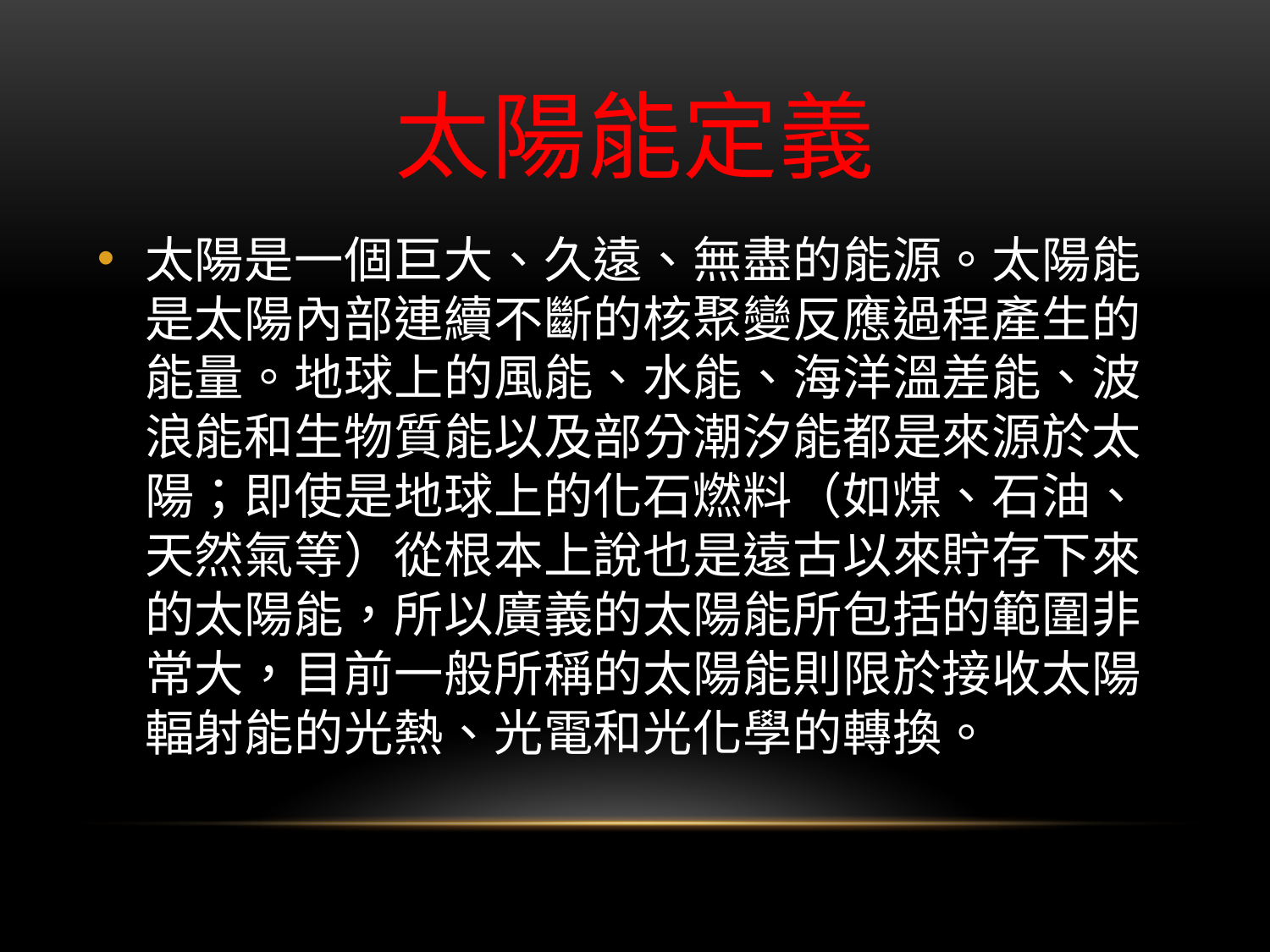

# 太陽能定義
太陽是一個巨大、久遠、無盡的能源。太陽能是太陽內部連續不斷的核聚變反應過程產生的能量。地球上的風能、水能、海洋溫差能、波浪能和生物質能以及部分潮汐能都是來源於太陽；即使是地球上的化石燃料（如煤、石油、天然氣等）從根本上說也是遠古以來貯存下來的太陽能，所以廣義的太陽能所包括的範圍非常大，目前一般所稱的太陽能則限於接收太陽輻射能的光熱、光電和光化學的轉換。